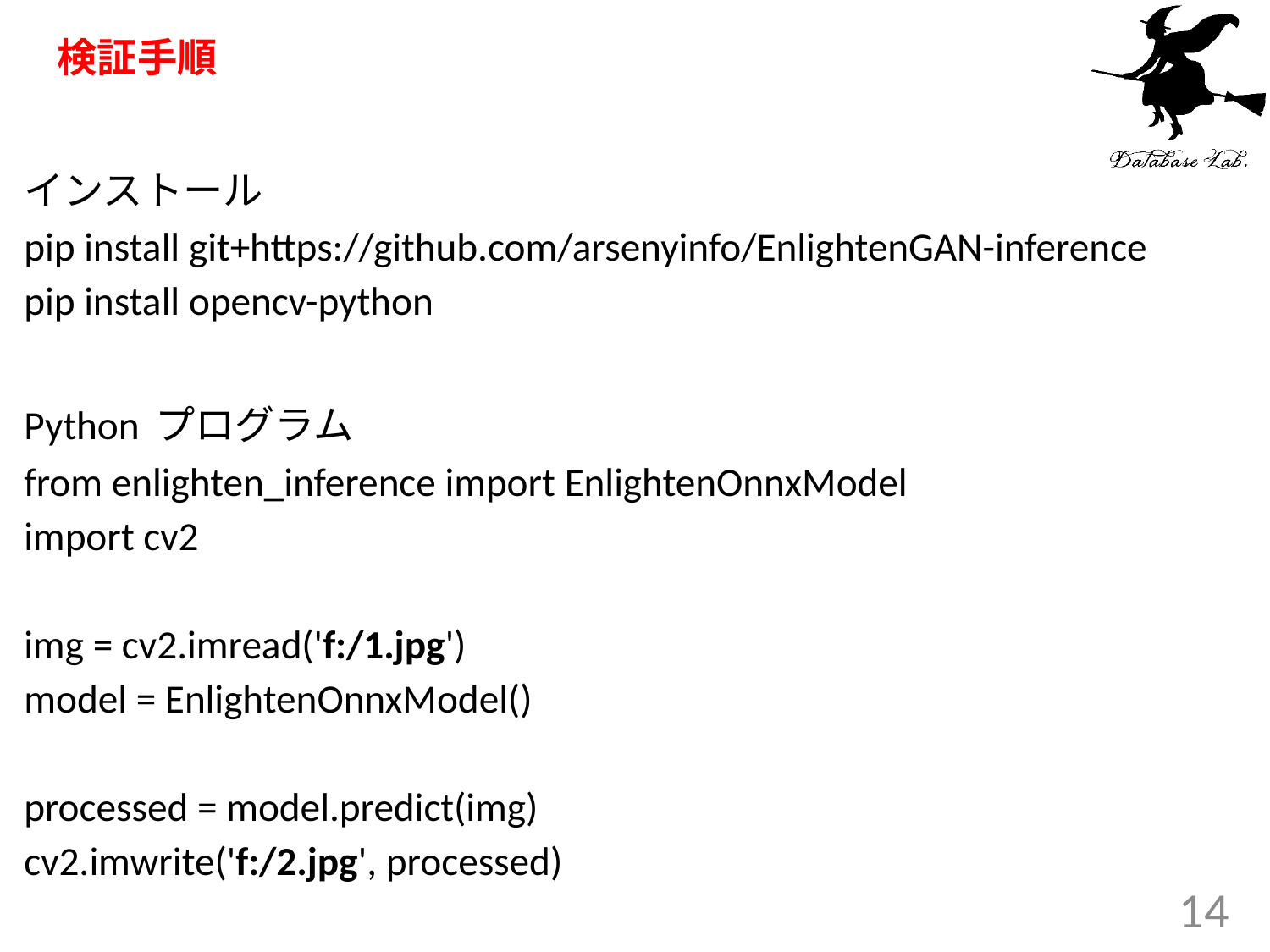

# 検証手順
インストール
pip install git+https://github.com/arsenyinfo/EnlightenGAN-inference
pip install opencv-python

Python プログラム
from enlighten_inference import EnlightenOnnxModel
import cv2

img = cv2.imread('f:/1.jpg')
model = EnlightenOnnxModel()

processed = model.predict(img)
cv2.imwrite('f:/2.jpg', processed)
14